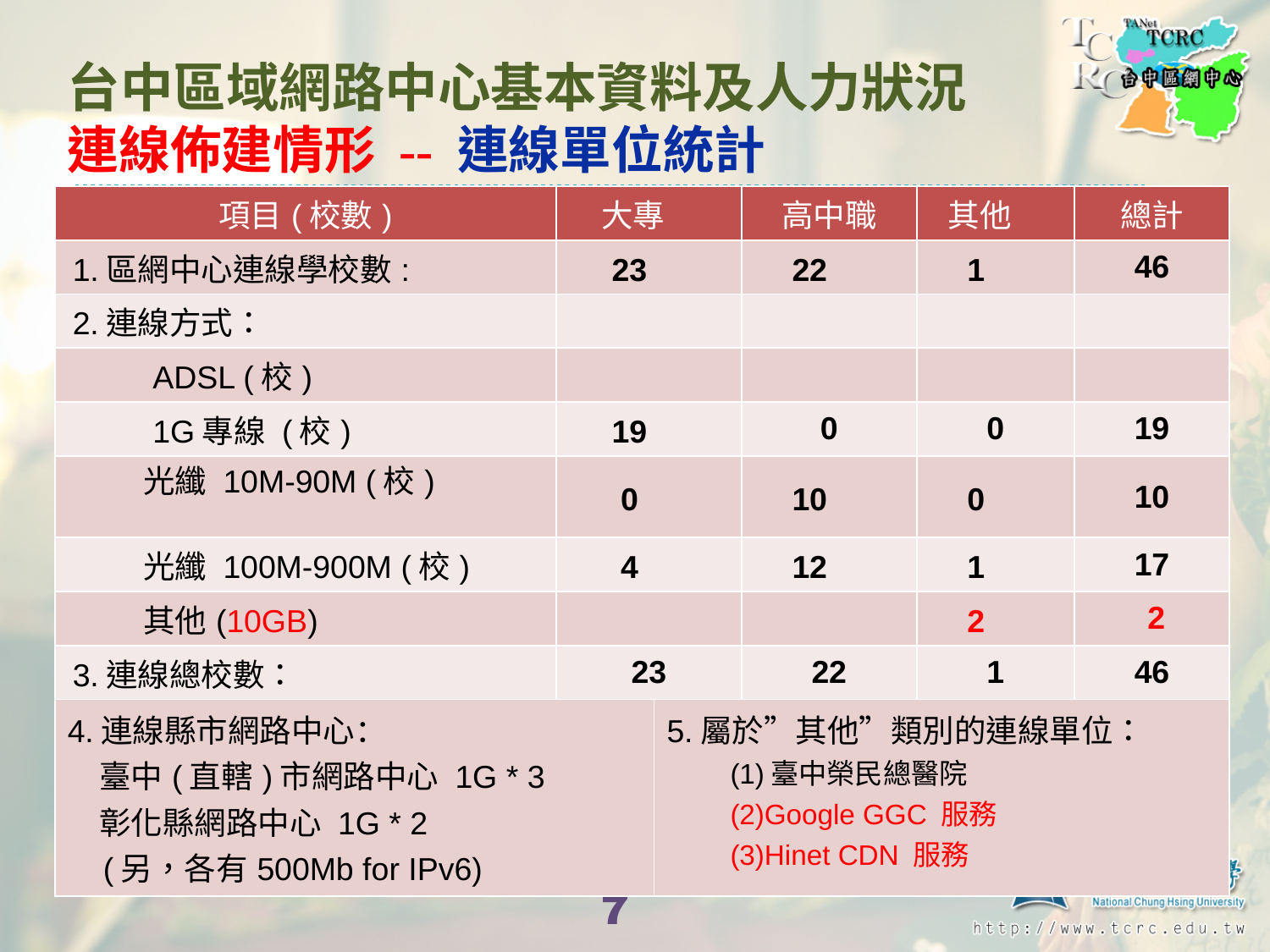

# 台中區域網路中心基本資料及人力狀況 連線佈建情形 -- 連線單位統計
| 項目(校數) | 大專 |  | 高中職 | 其他 | 總計 |
| --- | --- | --- | --- | --- | --- |
| 1.區網中心連線學校數: | 23 |  | 22 | 1 | 46 |
| 2.連線方式： |  |  |  |  |  |
| ADSL (校) |  |  |  |  |  |
| 1G專線 (校) | 19 |  | 0 | 0 | 19 |
| 光纖 10M-90M (校) | 0 |  | 10 | 0 | 10 |
| 光纖 100M-900M (校) | 4 |  | 12 | 1 | 17 |
| 其他(10GB) |  |  |  | 2 | 2 |
| 3.連線總校數： | 23 |  | 22 | 1 | 46 |
| 4.連線縣市網路中心： 　臺中(直轄)市網路中心 1G \* 3 　彰化縣網路中心 1G \* 2 (另，各有500Mb for IPv6) |  | 5.屬於”其他”類別的連線單位： (1)臺中榮民總醫院 (2)Google GGC 服務 (3)Hinet CDN 服務 |  |  |  |